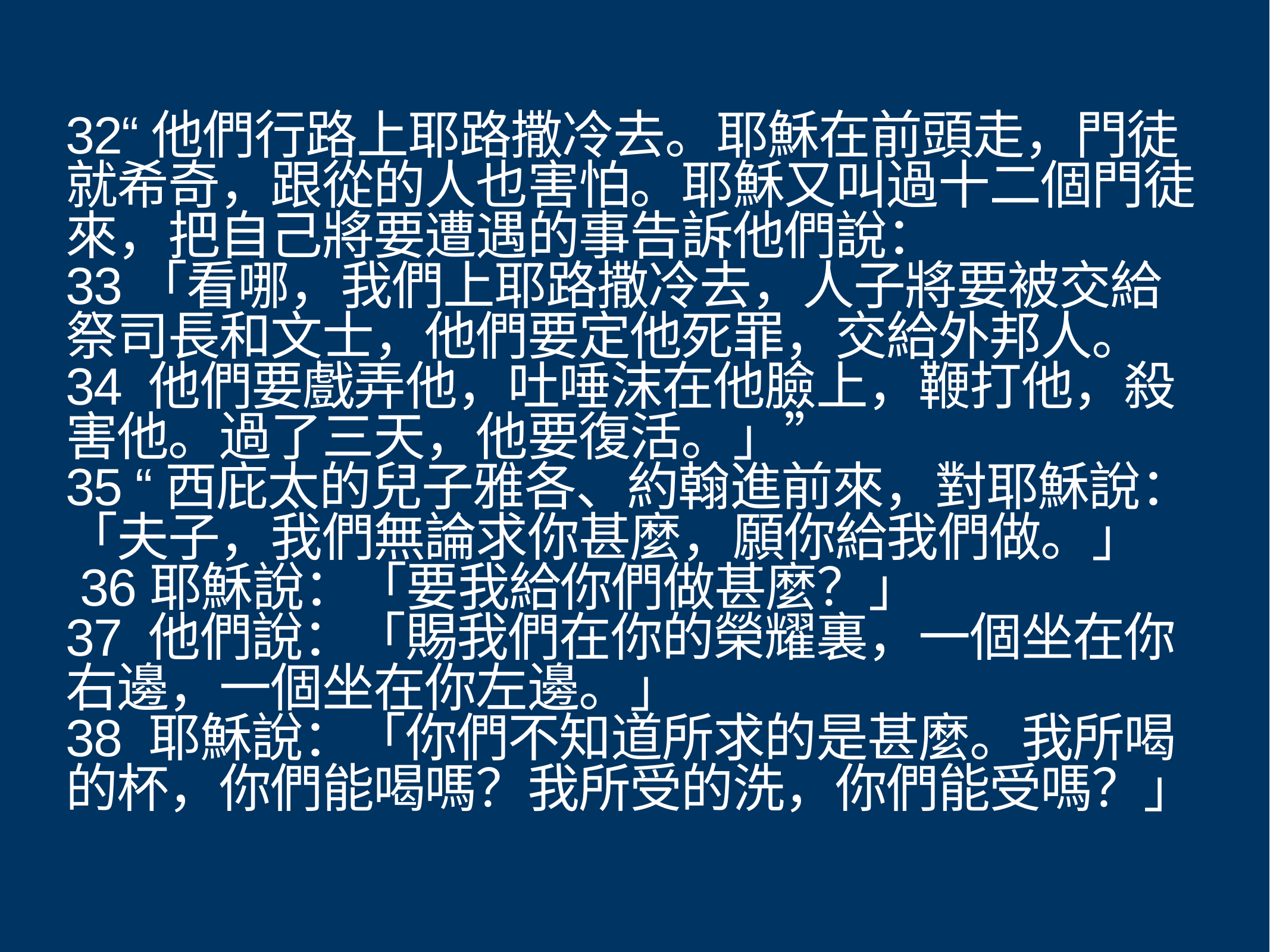

# 32“他們行路上耶路撒冷去。耶穌在前頭走，門徒就希奇，跟從的人也害怕。耶穌又叫過十二個門徒來，把自己將要遭遇的事告訴他們說：
33「看哪，我們上耶路撒冷去，人子將要被交給祭司長和文士，他們要定他死罪，交給外邦人。 34 他們要戲弄他，吐唾沫在他臉上，鞭打他，殺害他。過了三天，他要復活。」”
35 “西庇太的兒子雅各、約翰進前來，對耶穌說：「夫子，我們無論求你甚麼，願你給我們做。」
 36耶穌說：「要我給你們做甚麼？」
37 他們說：「賜我們在你的榮耀裏，一個坐在你右邊，一個坐在你左邊。」
38 耶穌說：「你們不知道所求的是甚麼。我所喝的杯，你們能喝嗎？我所受的洗，你們能受嗎？」